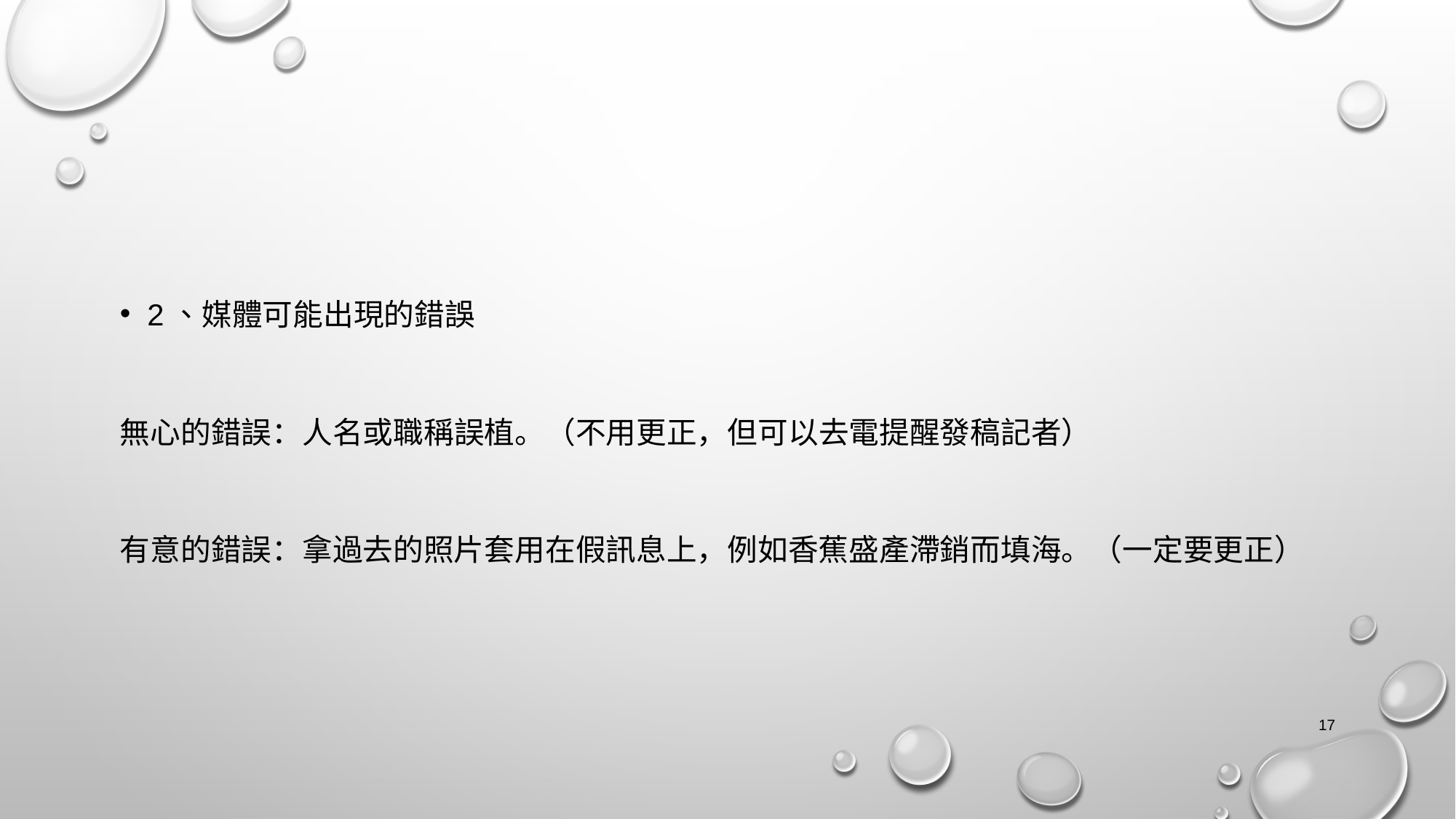

#
2、媒體可能出現的錯誤

無心的錯誤：人名或職稱誤植。（不用更正，但可以去電提醒發稿記者）

有意的錯誤：拿過去的照片套用在假訊息上，例如香蕉盛產滯銷而填海。（一定要更正）

17